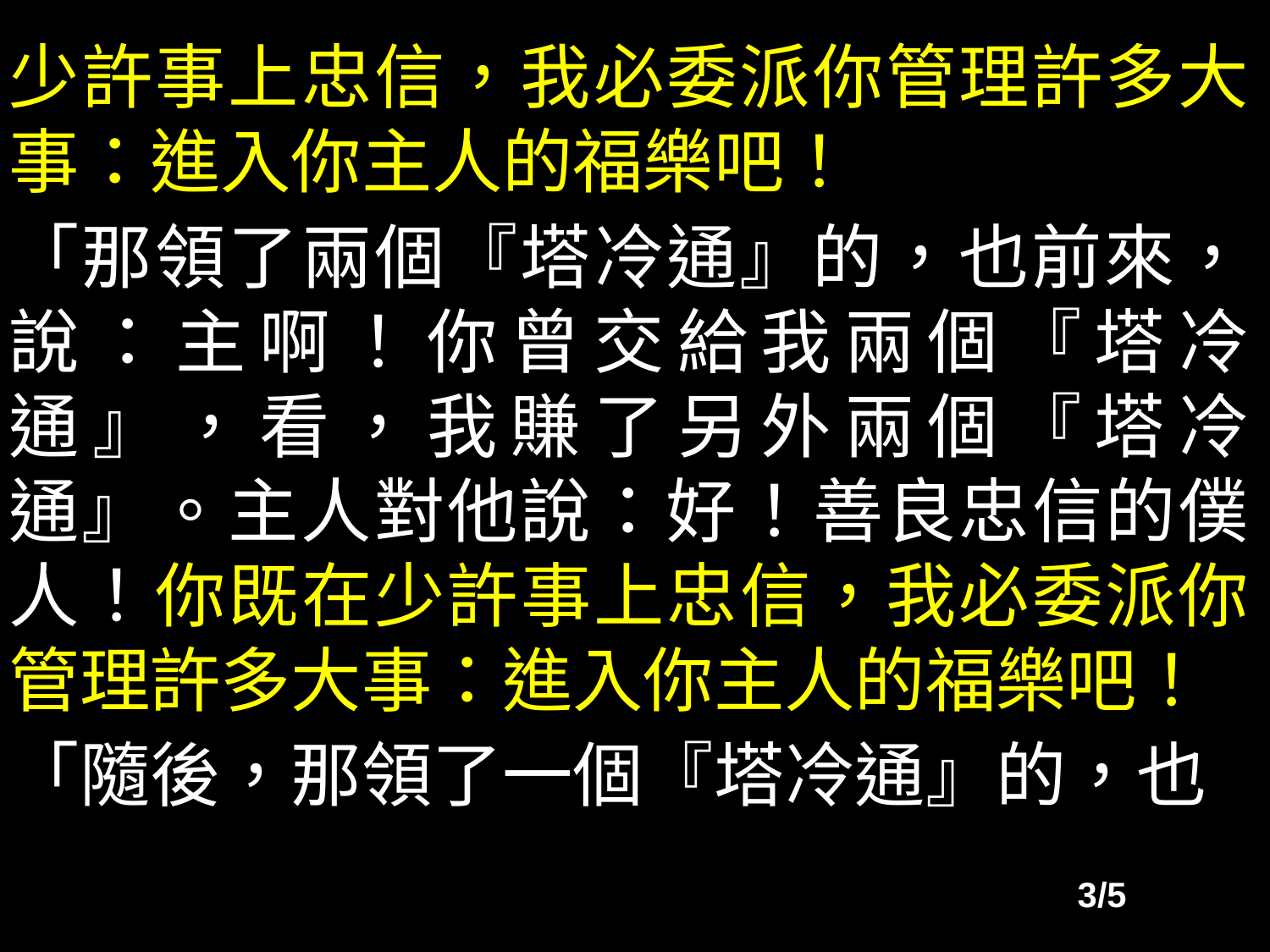

少許事上忠信，我必委派你管理許多大事：進入你主人的福樂吧！
「那領了兩個『塔冷通』的，也前來，說：主啊！你曾交給我兩個『塔冷通』，看，我賺了另外兩個『塔冷通』。主人對他說：好！善良忠信的僕人！你既在少許事上忠信，我必委派你管理許多大事：進入你主人的福樂吧！
「隨後，那領了一個『塔冷通』的，也
3/5